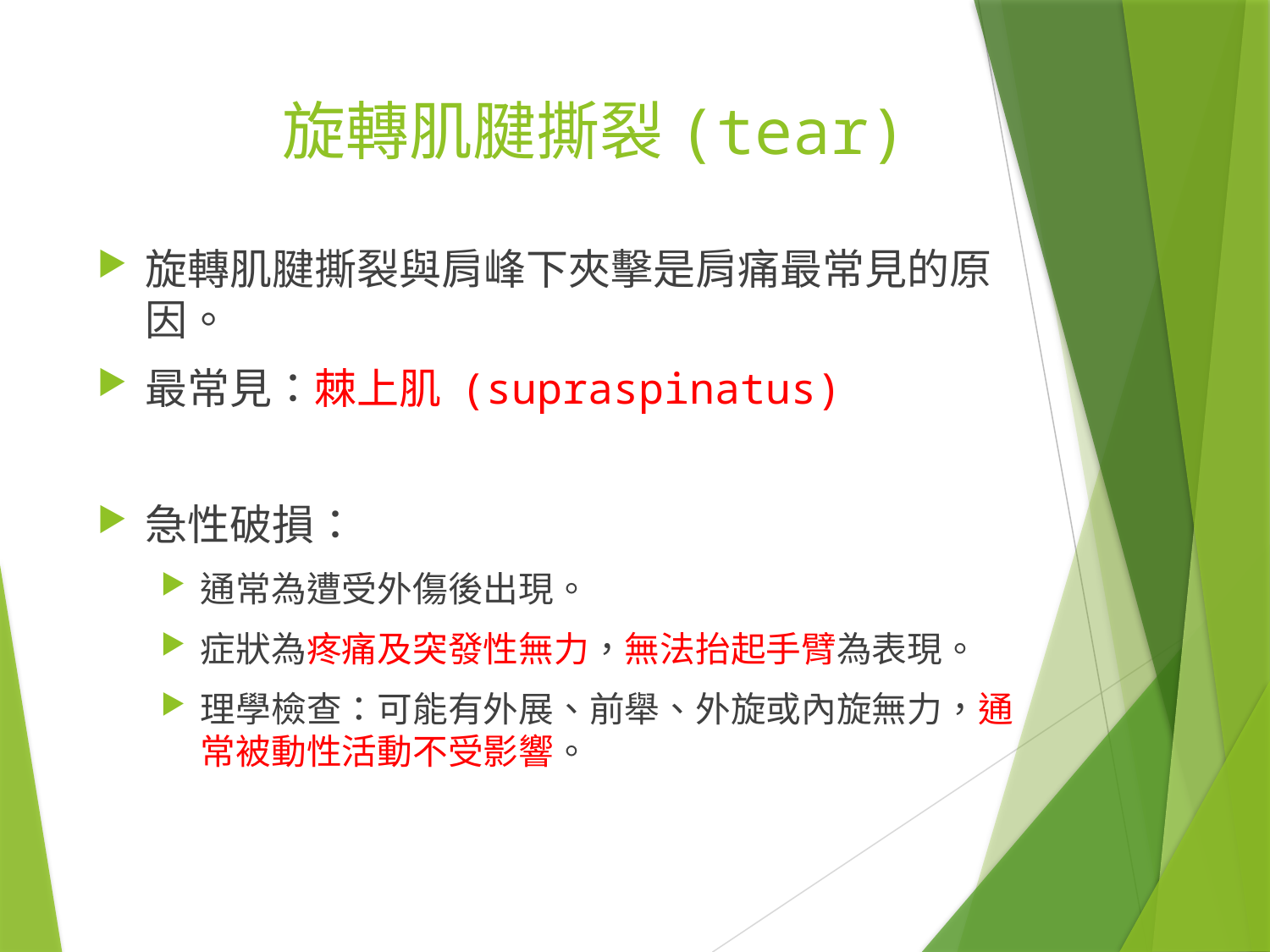

# 旋轉肌腱撕裂(tear)
旋轉肌腱撕裂與肩峰下夾擊是肩痛最常見的原因。
最常見：棘上肌 (supraspinatus)

急性破損：
通常為遭受外傷後出現。
症狀為疼痛及突發性無力，無法抬起手臂為表現。
理學檢查：可能有外展、前舉、外旋或內旋無力，通常被動性活動不受影響。